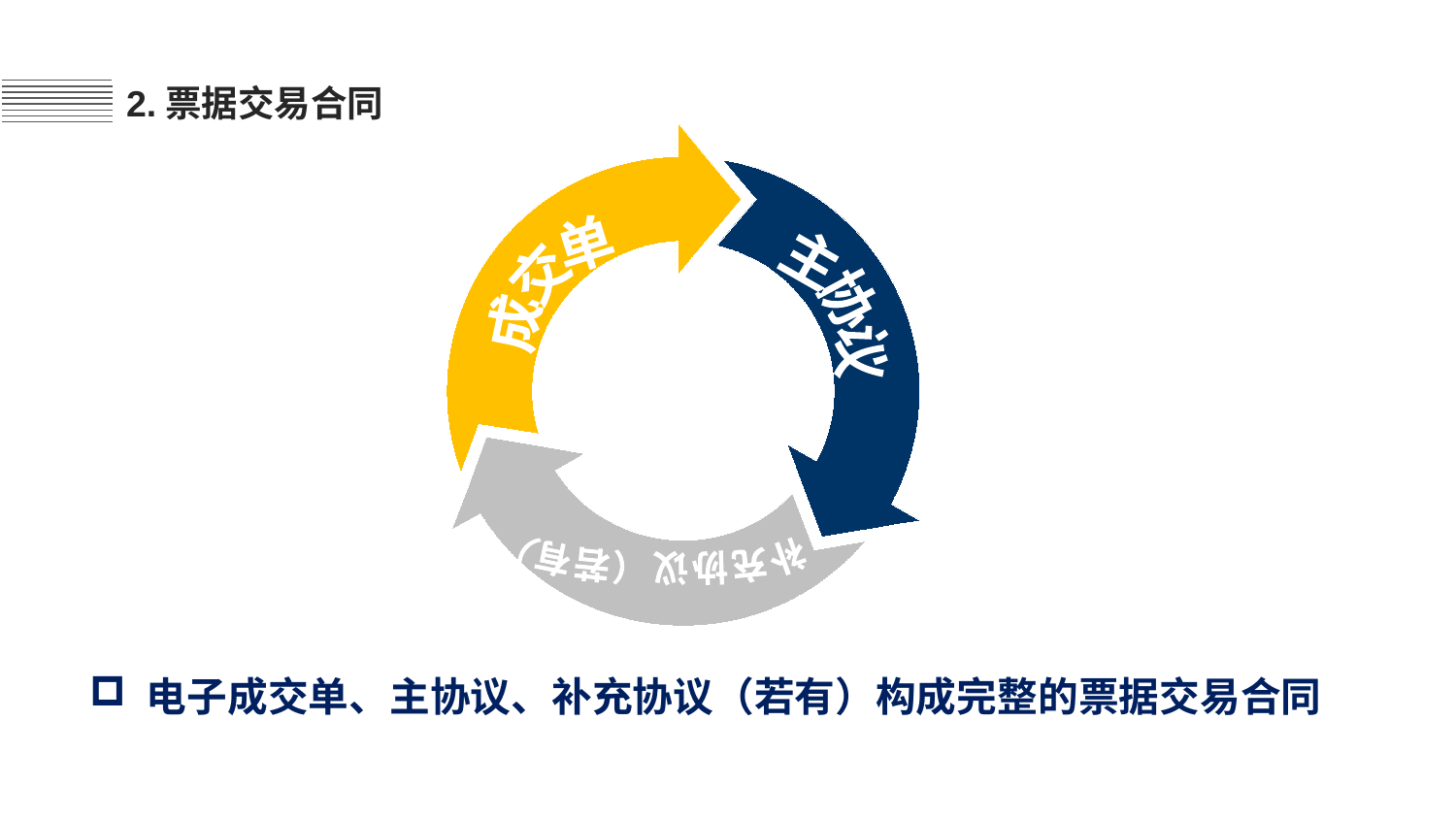

2.票据交易合同

成交单
主协议
补充协议（若有）
 电子成交单、主协议、补充协议（若有）构成完整的票据交易合同